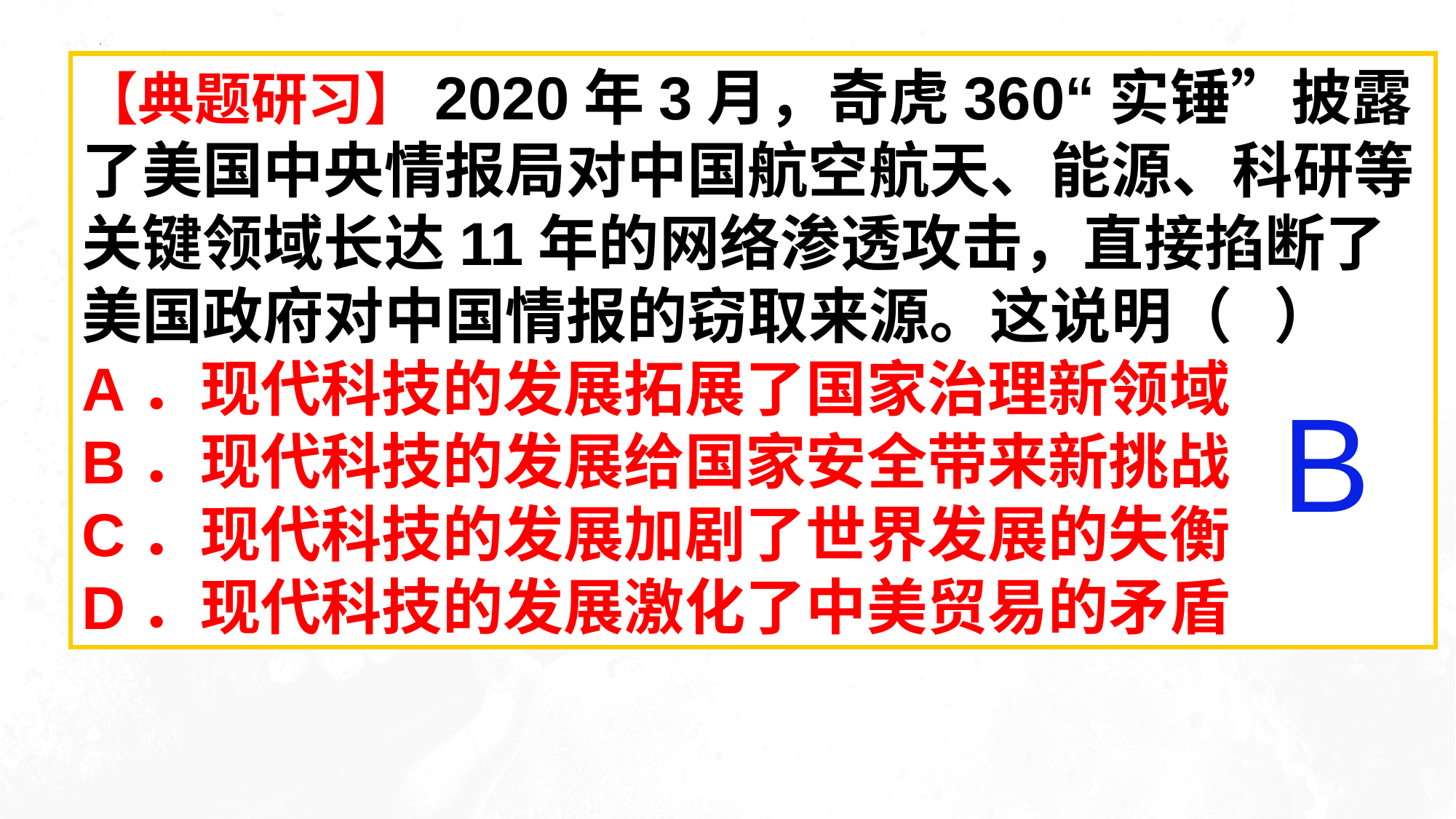

【典题研习】2020年3月，奇虎360“实锤”披露了美国中央情报局对中国航空航天、能源、科研等关键领域长达11年的网络渗透攻击，直接掐断了美国政府对中国情报的窃取来源。这说明（   ）
A．现代科技的发展拓展了国家治理新领域
B．现代科技的发展给国家安全带来新挑战
C．现代科技的发展加剧了世界发展的失衡
D．现代科技的发展激化了中美贸易的矛盾
B